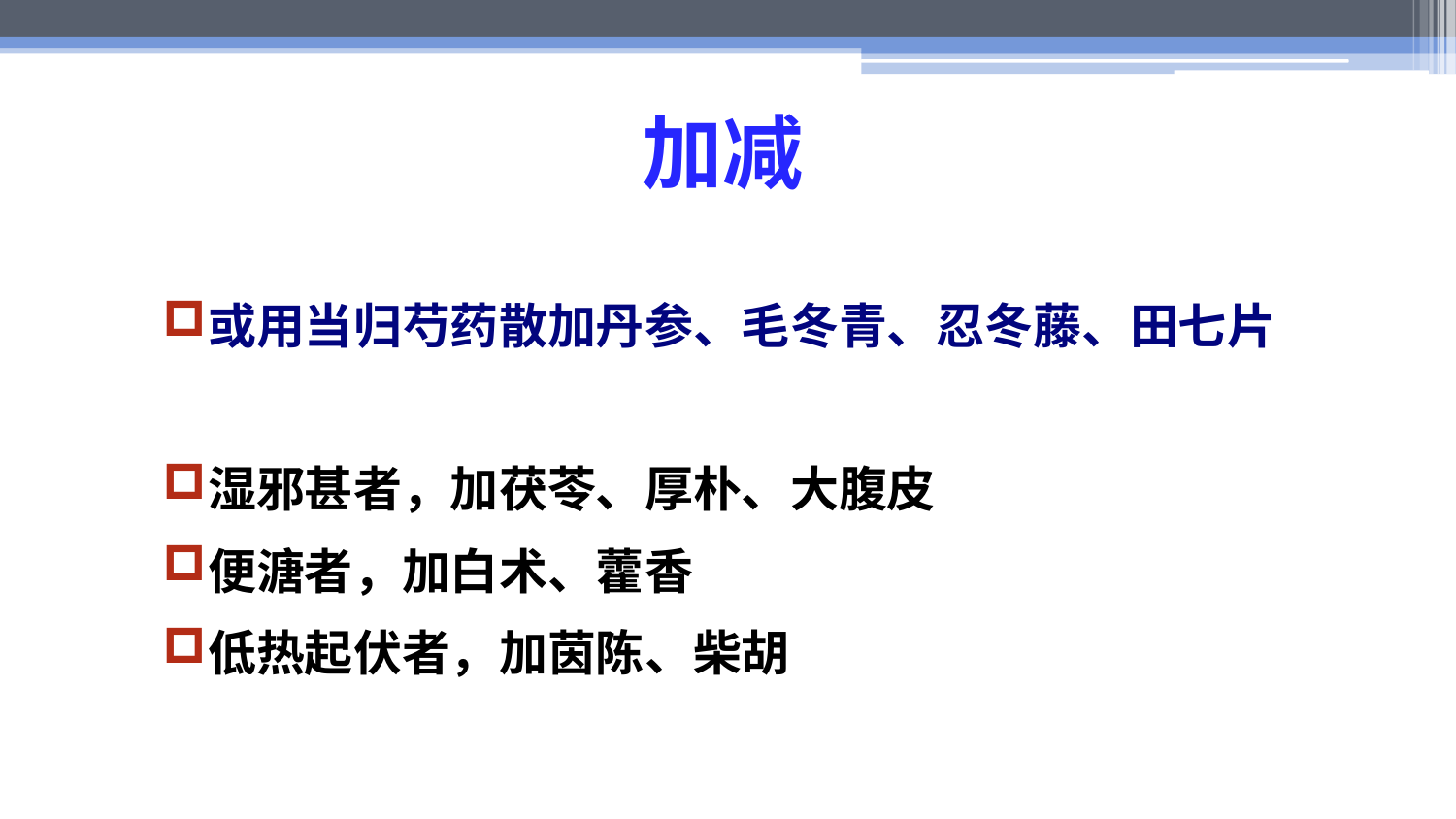

# 加减
或用当归芍药散加丹参、毛冬青、忍冬藤、田七片

湿邪甚者，加茯苓、厚朴、大腹皮
便溏者，加白术、藿香
低热起伏者，加茵陈、柴胡